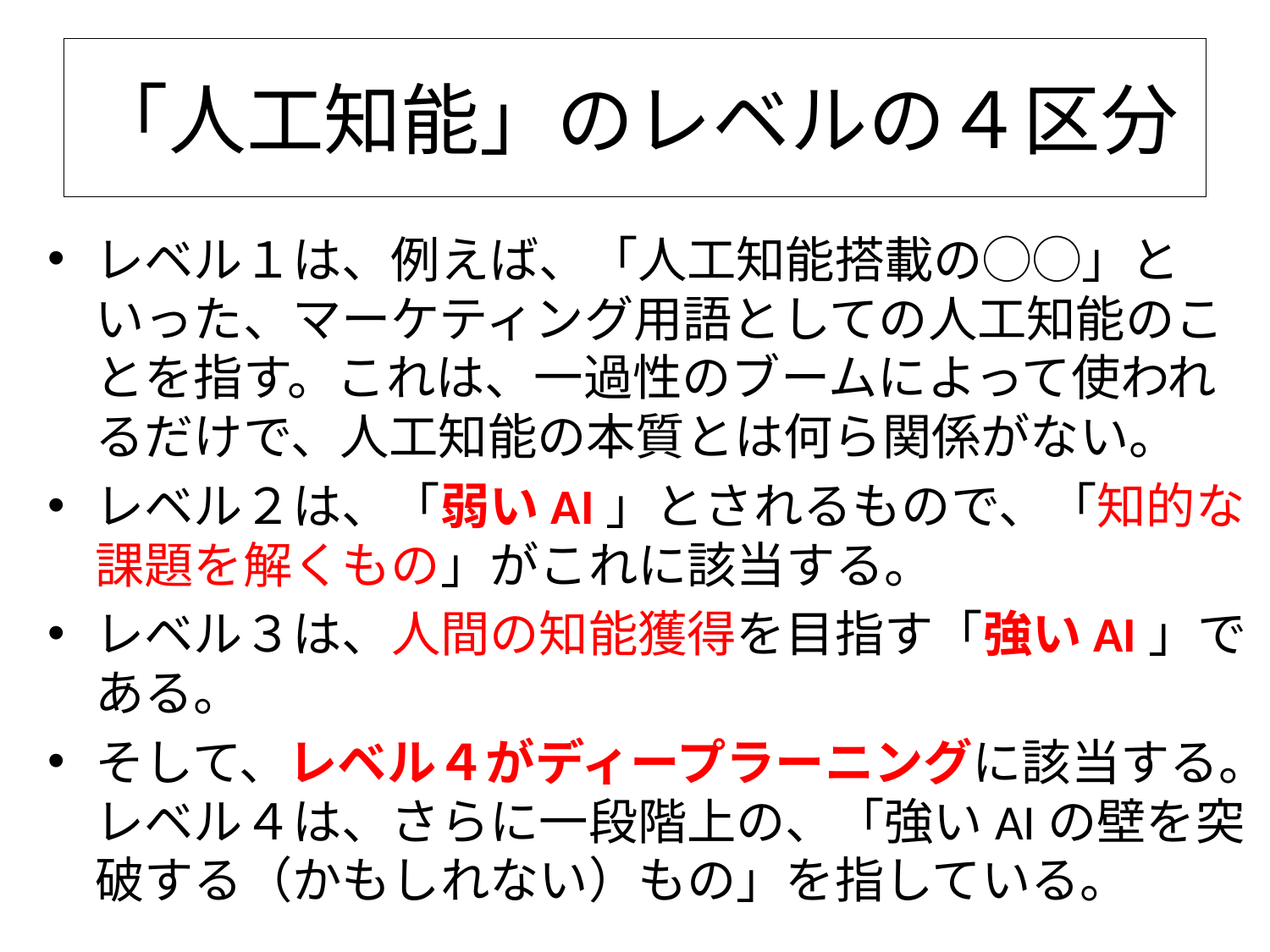

# 「人工知能」のレベルの４区分
レベル１は、例えば、「人工知能搭載の◯◯」といった、マーケティング用語としての人工知能のことを指す。これは、一過性のブームによって使われるだけで、人工知能の本質とは何ら関係がない。
レベル２は、「弱いAI」とされるもので、「知的な課題を解くもの」がこれに該当する。
レベル３は、人間の知能獲得を目指す「強いAI」である。
そして、レベル４がディープラーニングに該当する。レベル４は、さらに一段階上の、「強いAIの壁を突破する（かもしれない）もの」を指している。